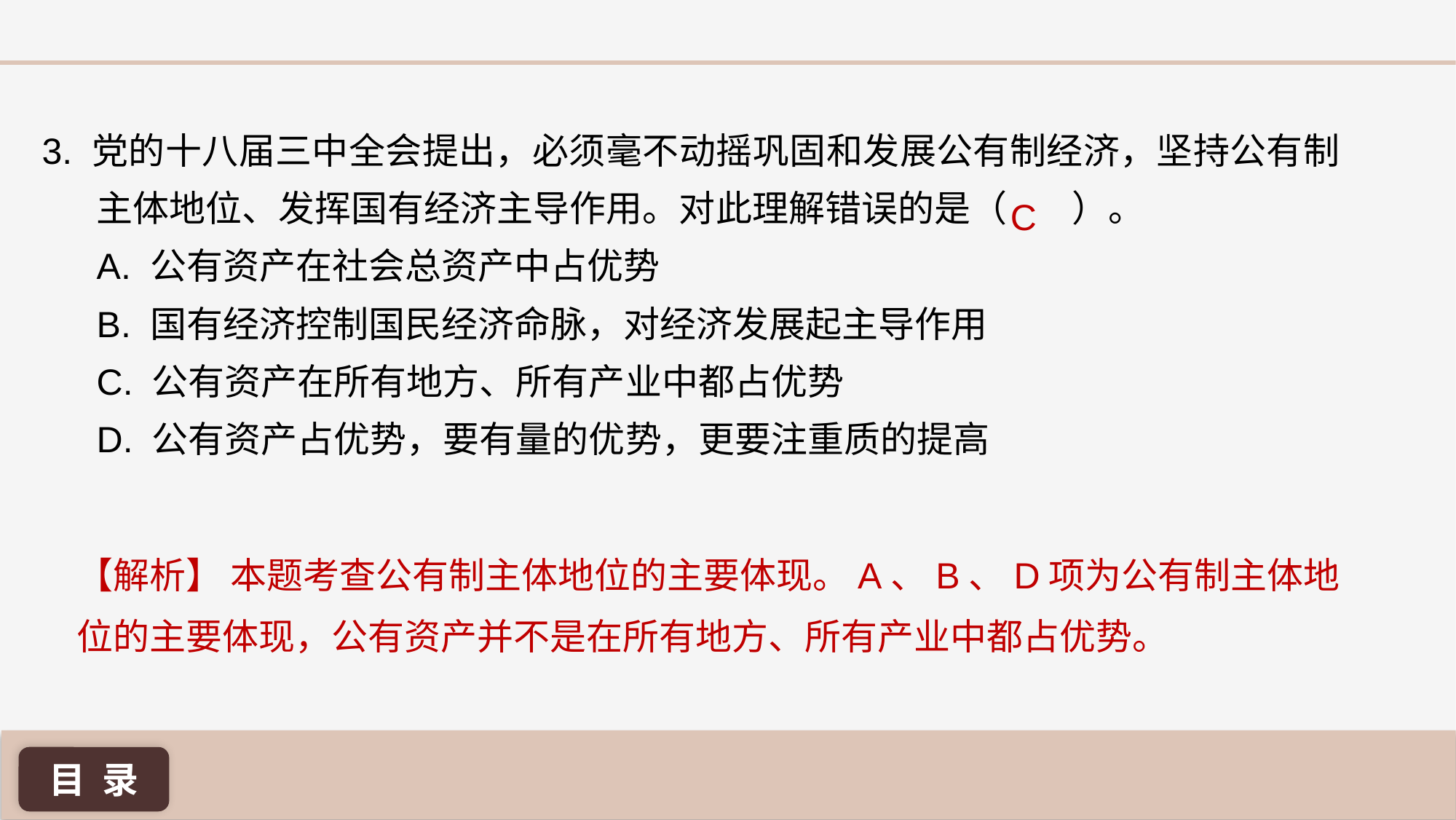

3. 党的十八届三中全会提出，必须毫不动摇巩固和发展公有制经济，坚持公有制主体地位、发挥国有经济主导作用。对此理解错误的是（        ）。
A. 公有资产在社会总资产中占优势
B. 国有经济控制国民经济命脉，对经济发展起主导作用
C. 公有资产在所有地方、所有产业中都占优势
D. 公有资产占优势，要有量的优势，更要注重质的提高
C
【解析】 本题考查公有制主体地位的主要体现。A、B、D项为公有制主体地位的主要体现，公有资产并不是在所有地方、所有产业中都占优势。